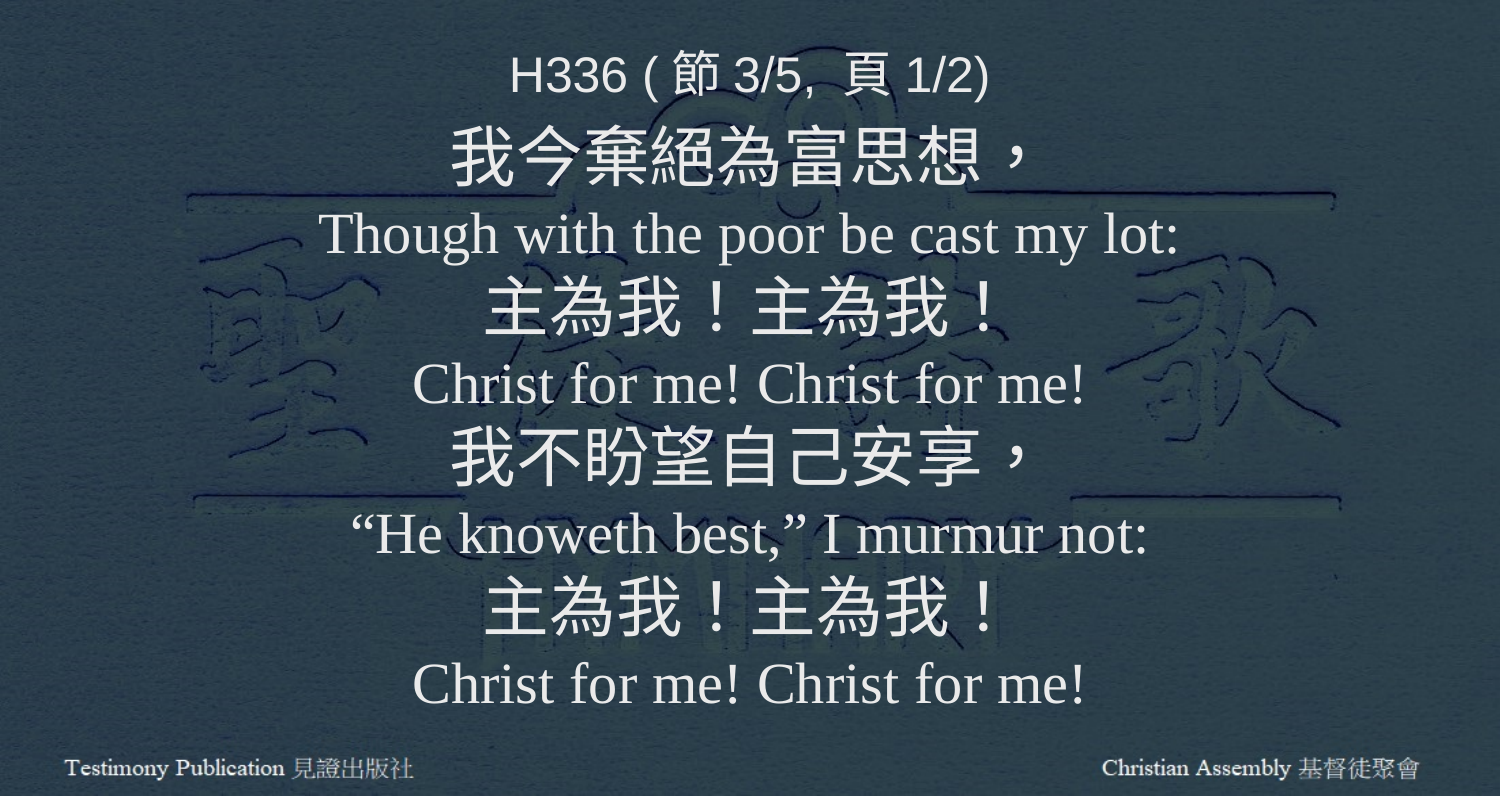

H336 (節3/5, 頁1/2)
我今棄絕為富思想，
Though with the poor be cast my lot:
主為我！主為我！
Christ for me! Christ for me!
我不盼望自己安享，
“He knoweth best,” I murmur not:
主為我！主為我！
Christ for me! Christ for me!